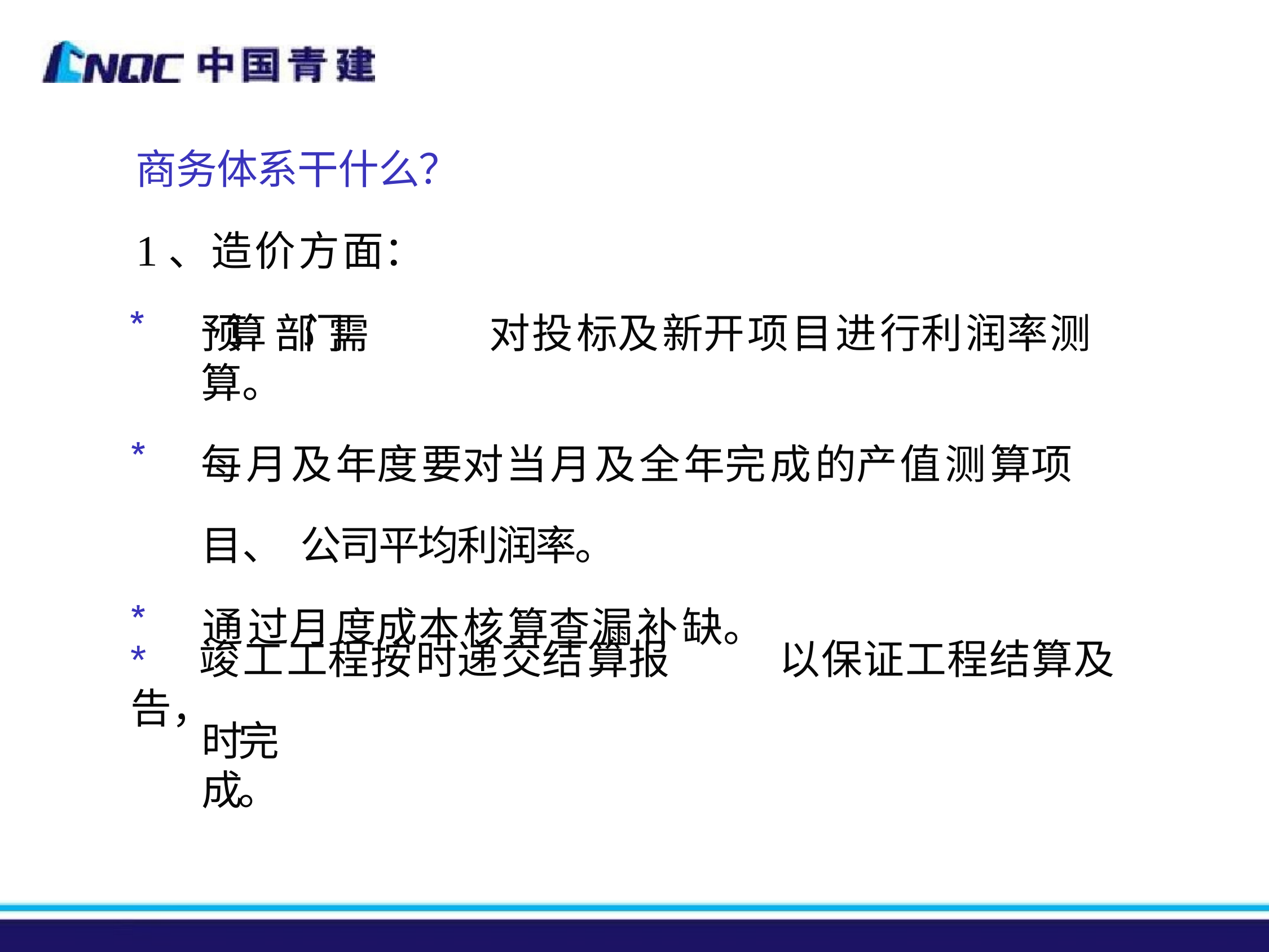

# 商务体系干什么？
1、造价方面：
预算	部    门需	对投标及新开项目进行利润率测算。
每月及年度要对当月及全年完成的产值测算项目、 公司平均利润率。
通过月度成本核算查漏补缺。
* 竣工工程按时递交结算报告，
以保证工程结算及
时完成。